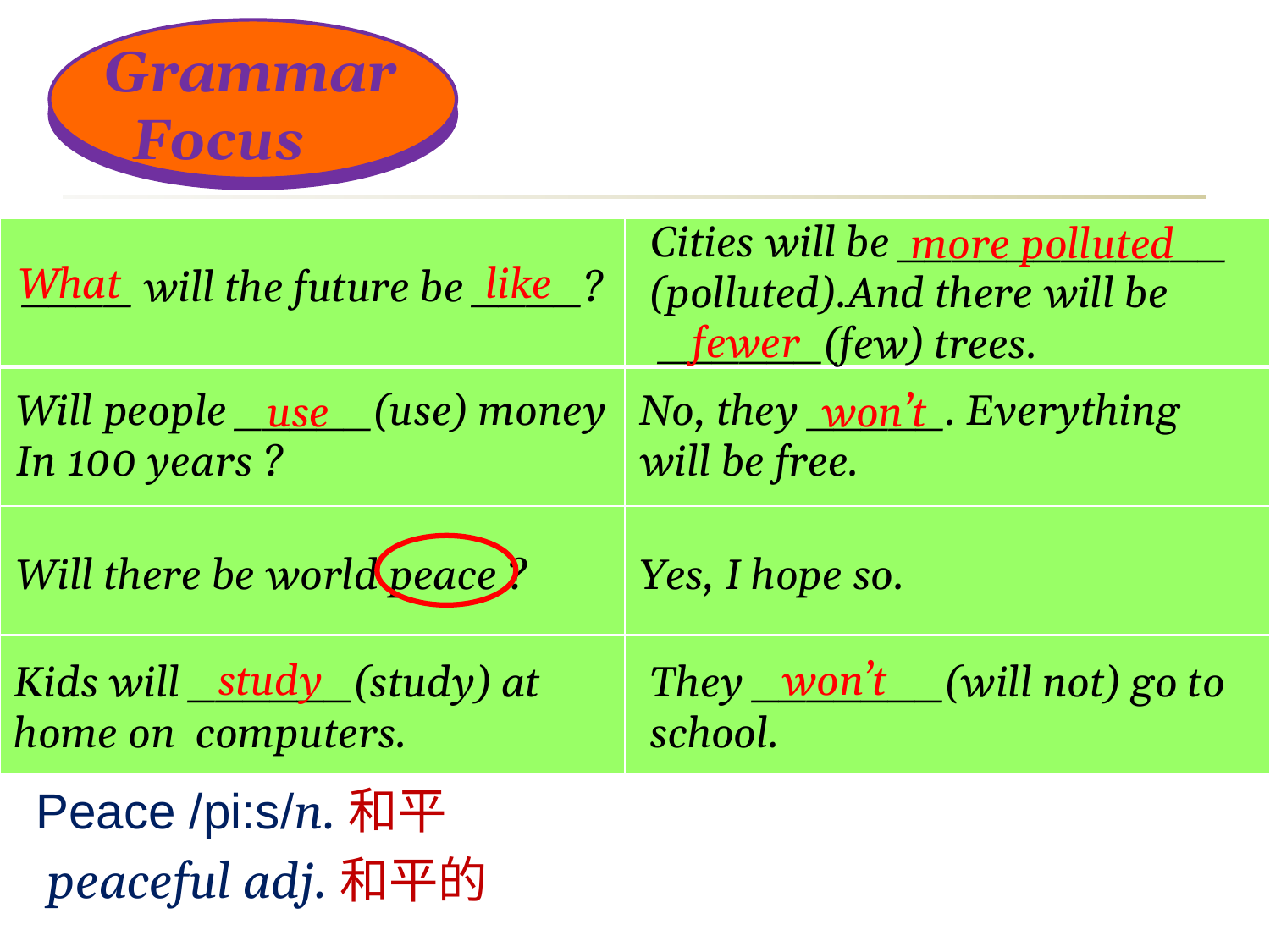

Grammar
  Focus

 more polluted
Cities will be ____________
(polluted).And there will be
 ______(few) trees.
|  |  |
| --- | --- |
|  |  |
|  |  |
|  |  |
 What
 like
____ will the future be ____?
 fewer
 use
 won’t
Will people _____(use) money
In 100 years ?
No, they _____. Everything
will be free.

Will there be world peace ?
Yes, I hope so.
 study
 won’t
Kids will ______(study) at
home on  computers.
They _______(will not) go to
school.
Peace /pi:s/n.和平
peaceful adj.和平的